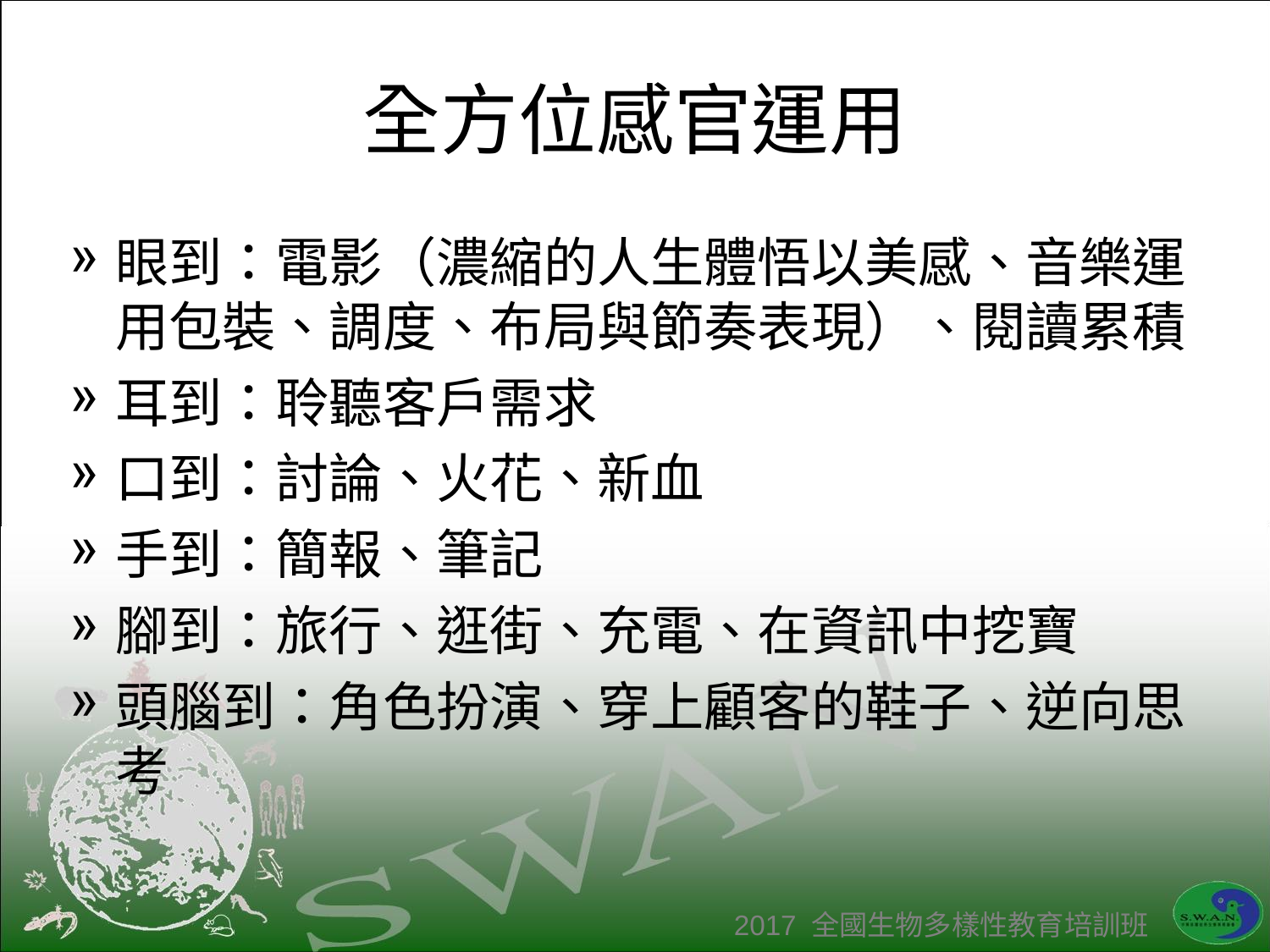

# 全方位感官運用
眼到：電影（濃縮的人生體悟以美感、音樂運用包裝、調度、布局與節奏表現）、閱讀累積
耳到：聆聽客戶需求
口到：討論、火花、新血
手到：簡報、筆記
腳到：旅行、逛街、充電、在資訊中挖寶
頭腦到：角色扮演、穿上顧客的鞋子、逆向思考